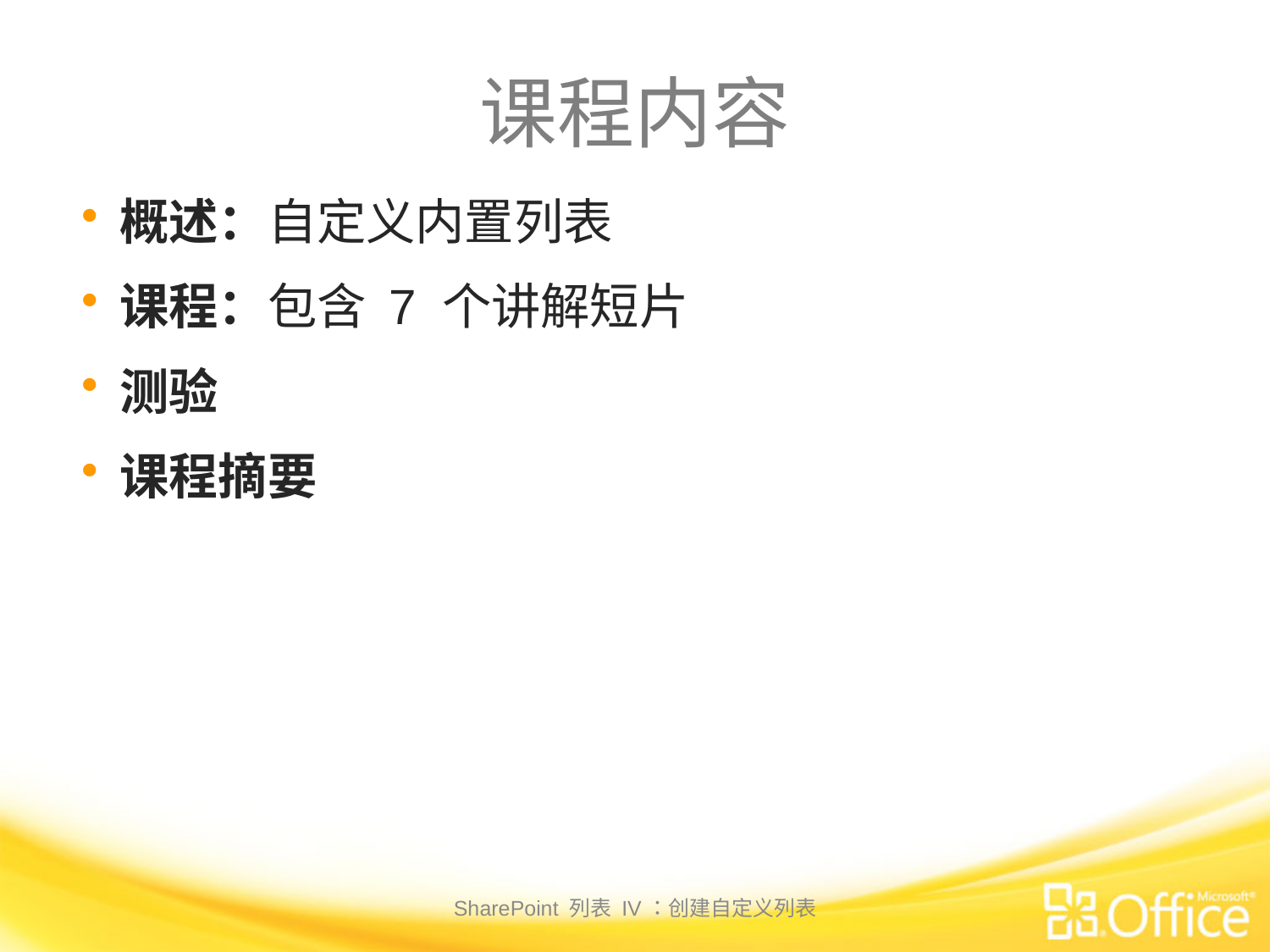

# 课程内容
概述：自定义内置列表
课程：包含 7 个讲解短片
测验
课程摘要
SharePoint 列表 IV：创建自定义列表